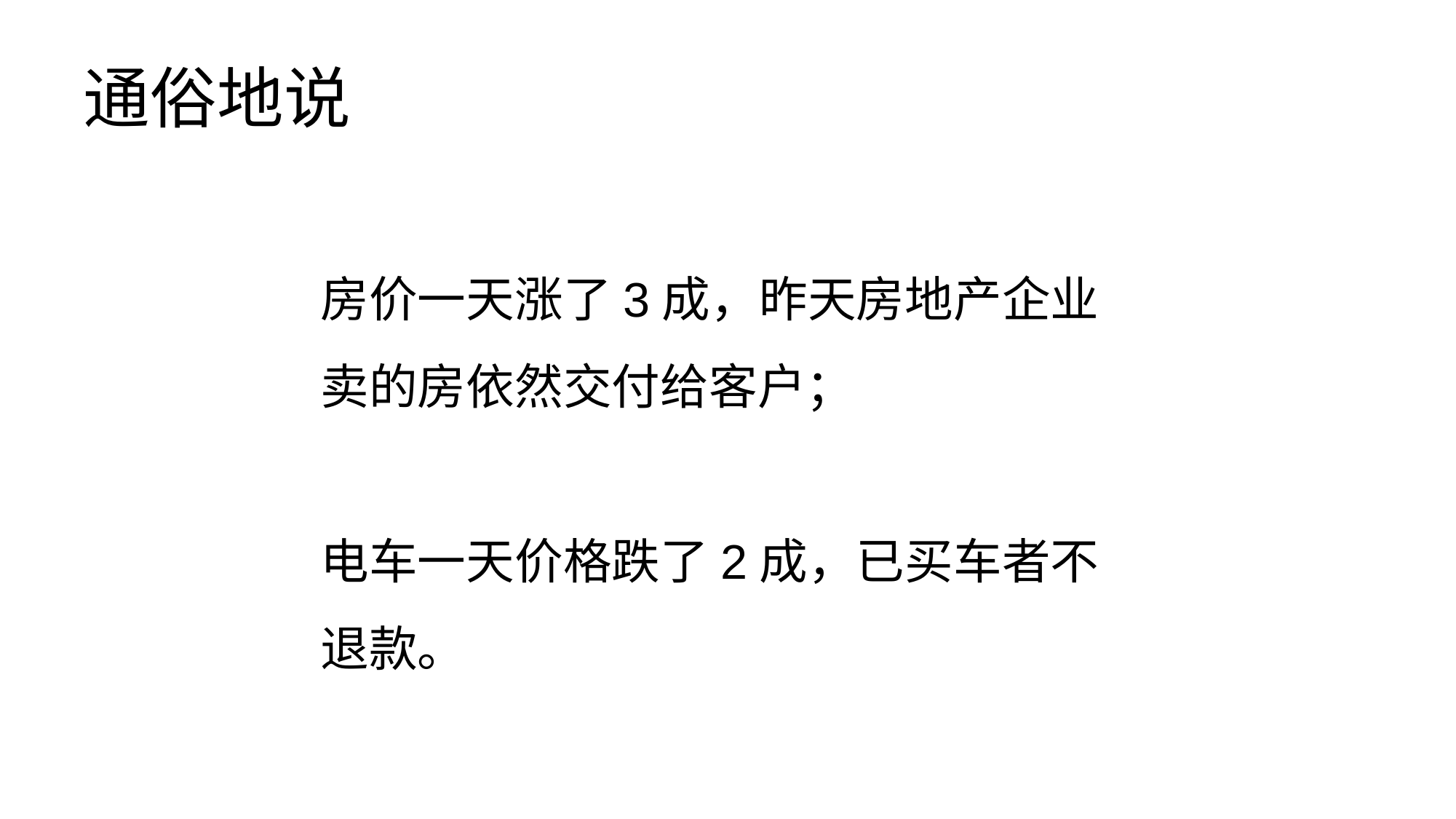

# 通俗地说
房价一天涨了3成，昨天房地产企业卖的房依然交付给客户；

电车一天价格跌了2成，已买车者不退款。